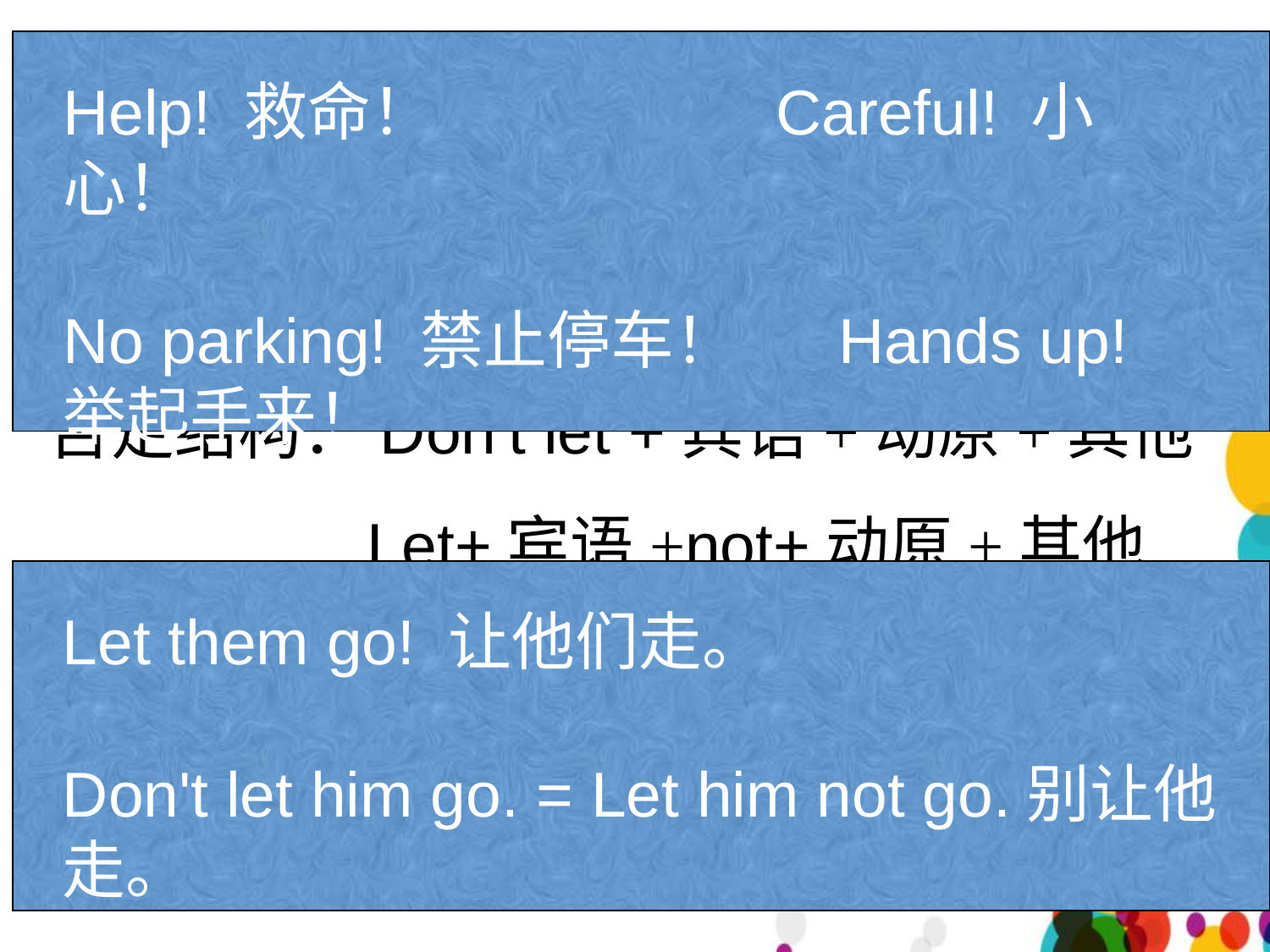

Help! 救命！                       Careful! 小心！

No parking! 禁止停车！      Hands up! 举起手来！
▲2. let’s构成的祈使句
这类祈使句往往用于提出建议。
肯定结构：Let+宾语+动原+其他
否定结构：Don't let +宾语+动原+其他
                    Let+宾语+not+动原+其他

▲3. 无动词祈使句
祈使句还可用名词、形容词、副词以及以no开头的短语充当。
Let them go! 让他们走。

Don't let him go. = Let him not go.别让他走。